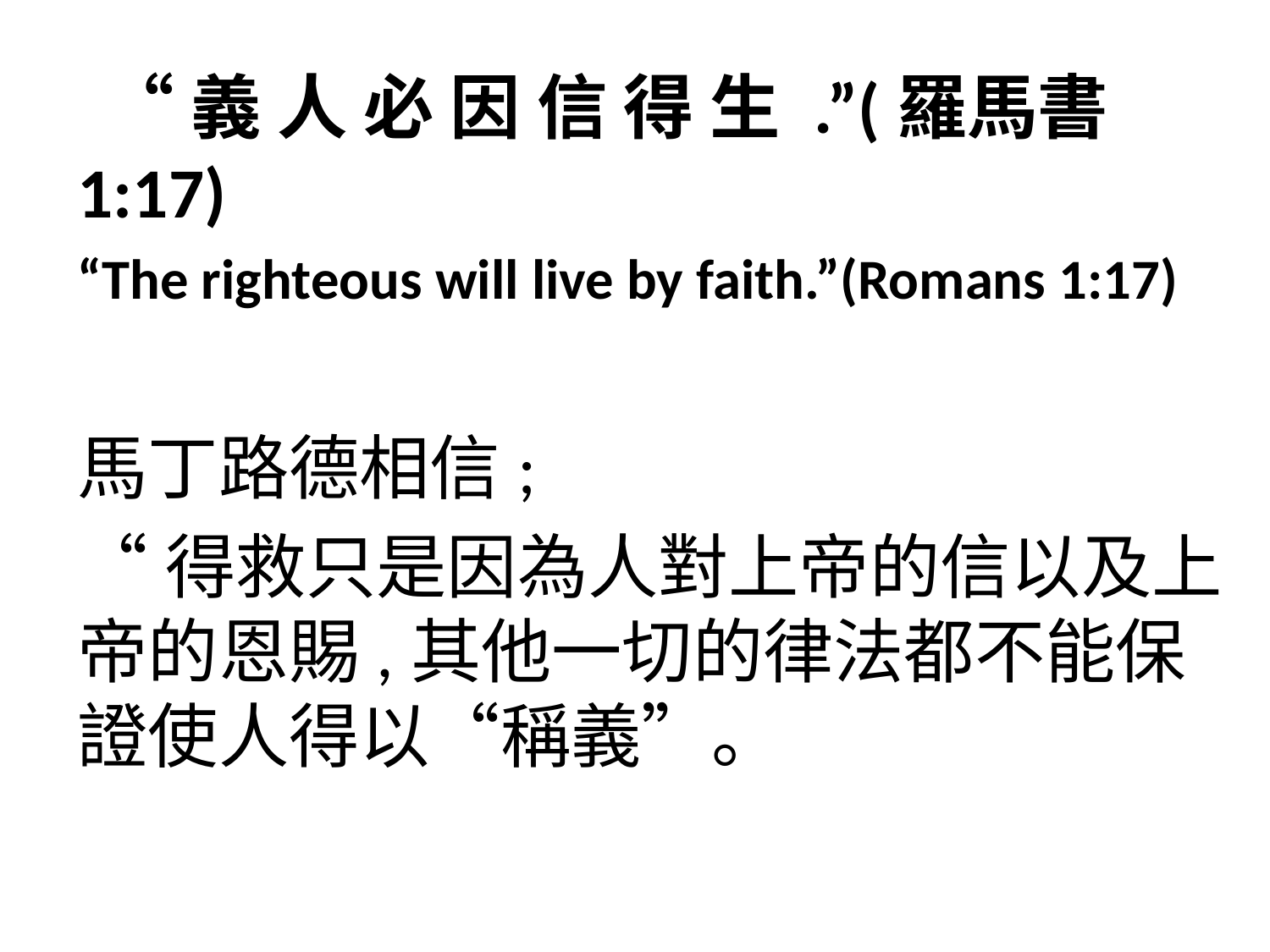

“義 人 必 因 信 得 生 .”(羅馬書1:17)
“The righteous will live by faith.”(Romans 1:17)

馬丁路德相信;
“得救只是因為人對上帝的信以及上帝的恩賜,其他一切的律法都不能保證使人得以“稱義”。